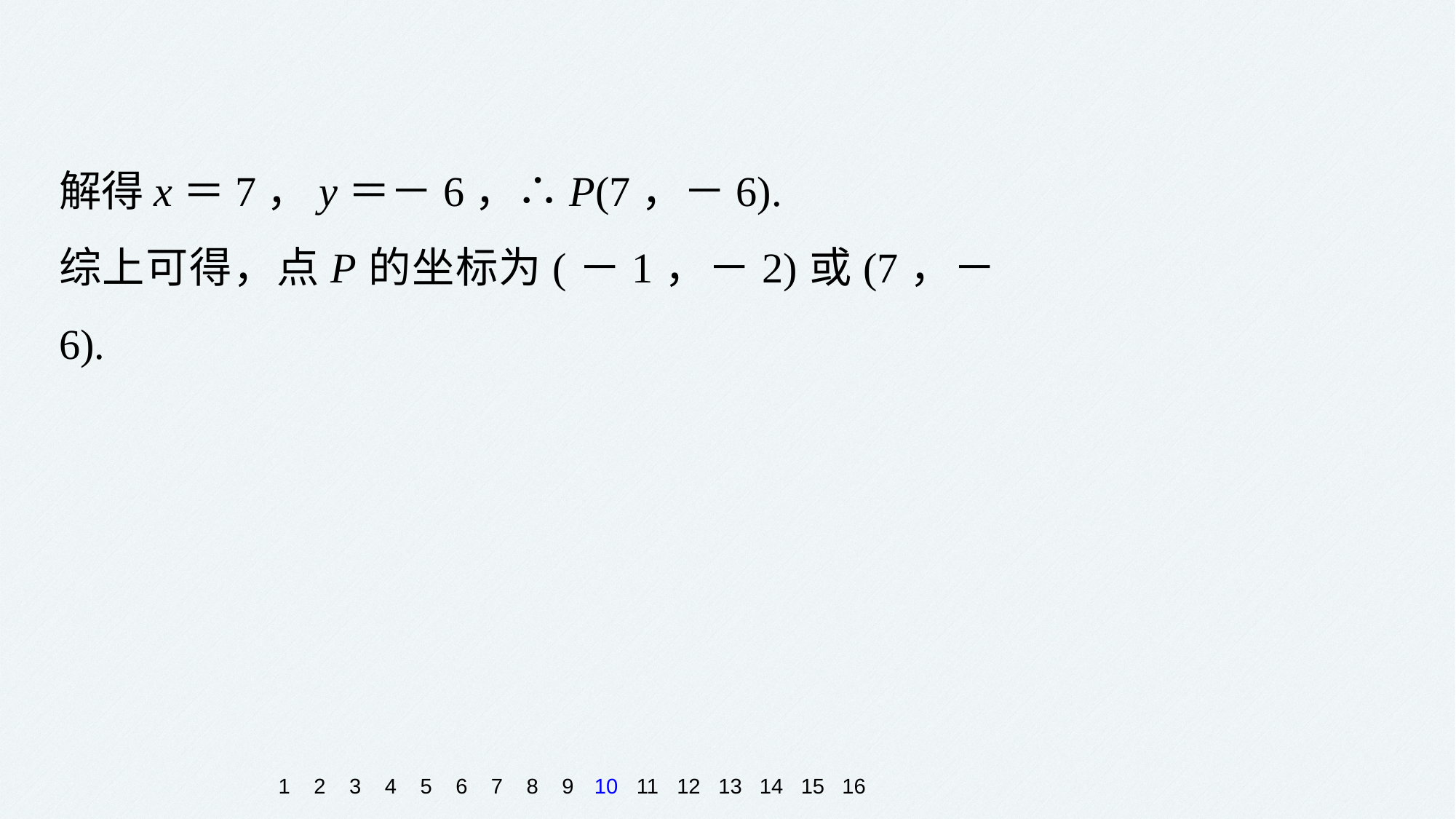

解得x＝7，y＝－6，∴P(7，－6).
综上可得，点P的坐标为(－1，－2)或(7，－6).
1
2
3
4
5
6
7
8
9
10
11
12
13
14
15
16